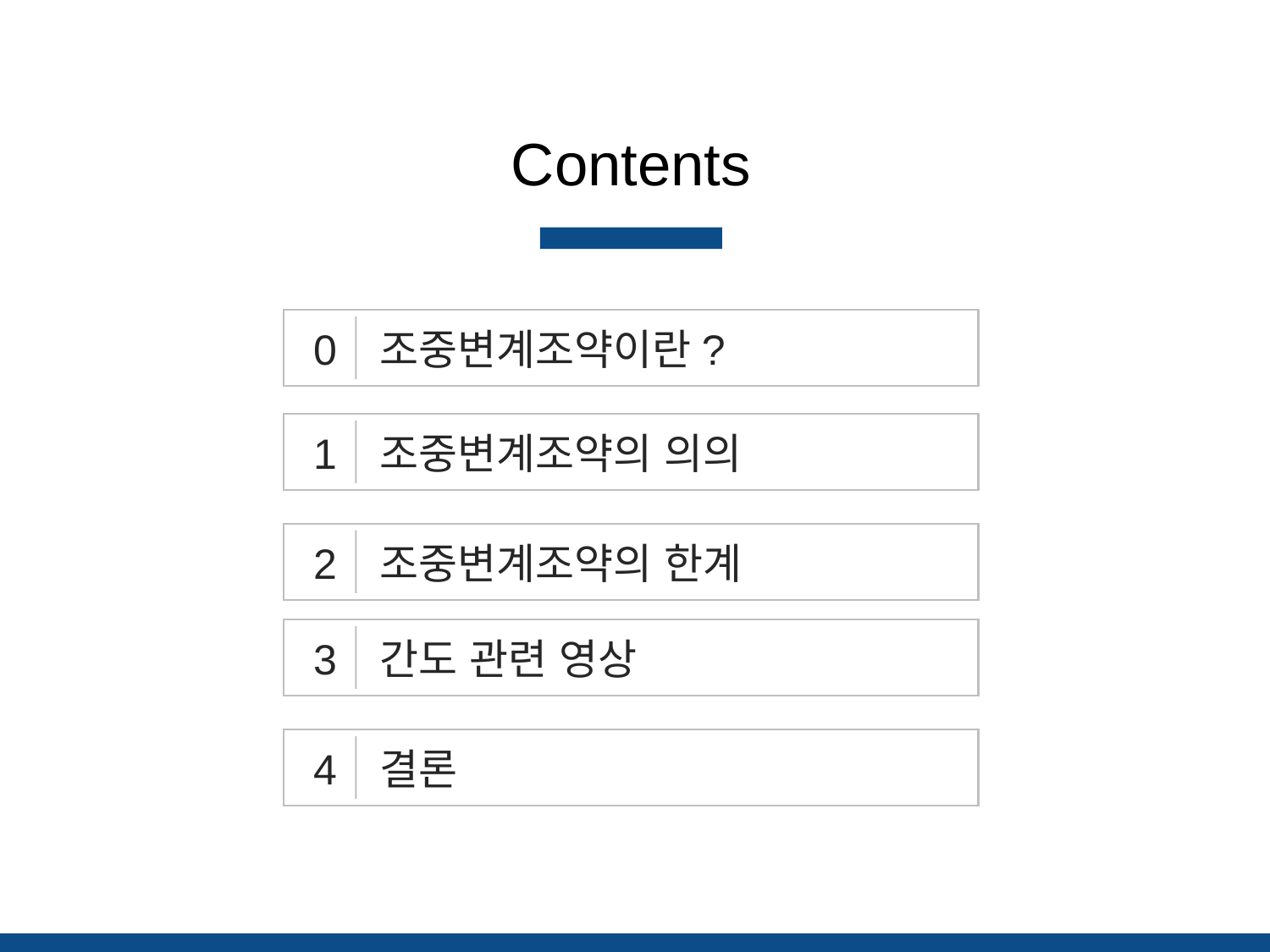

Contents

0

조중변계조약이란?

1

조중변계조약의 의의

2
조중변계조약의 한계

3
간도 관련 영상

4
결론